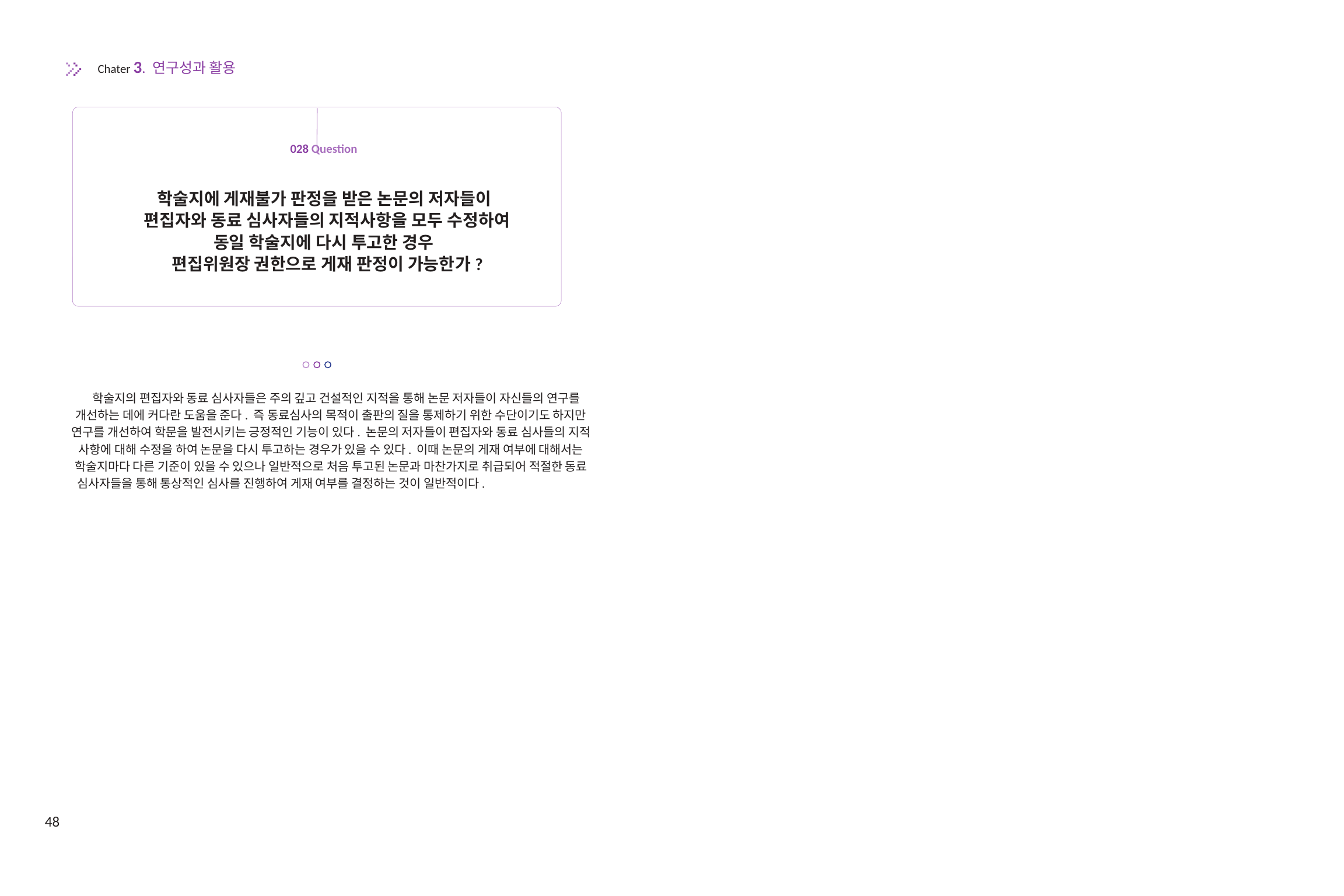

Chater 3. 연구성과 활용

028 Question

학술지에 게재불가 판정을 받은 논문의 저자들이
편집자와 동료 심사자들의 지적사항을 모두 수정하여
동일 학술지에 다시 투고한 경우
편집위원장 권한으로 게재 판정이 가능한가?

학술지의 편집자와 동료 심사자들은 주의 깊고 건설적인 지적을 통해 논문 저자들이 자신들의 연구를
개선하는 데에 커다란 도움을 준다. 즉 동료심사의 목적이 출판의 질을 통제하기 위한 수단이기도 하지만
연구를 개선하여 학문을 발전시키는 긍정적인 기능이 있다. 논문의 저자들이 편집자와 동료 심사들의 지적
사항에 대해 수정을 하여 논문을 다시 투고하는 경우가 있을 수 있다. 이때 논문의 게재 여부에 대해서는
학술지마다 다른 기준이 있을 수 있으나 일반적으로 처음 투고된 논문과 마찬가지로 취급되어 적절한 동료
심사자들을 통해 통상적인 심사를 진행하여 게재 여부를 결정하는 것이 일반적이다.
48